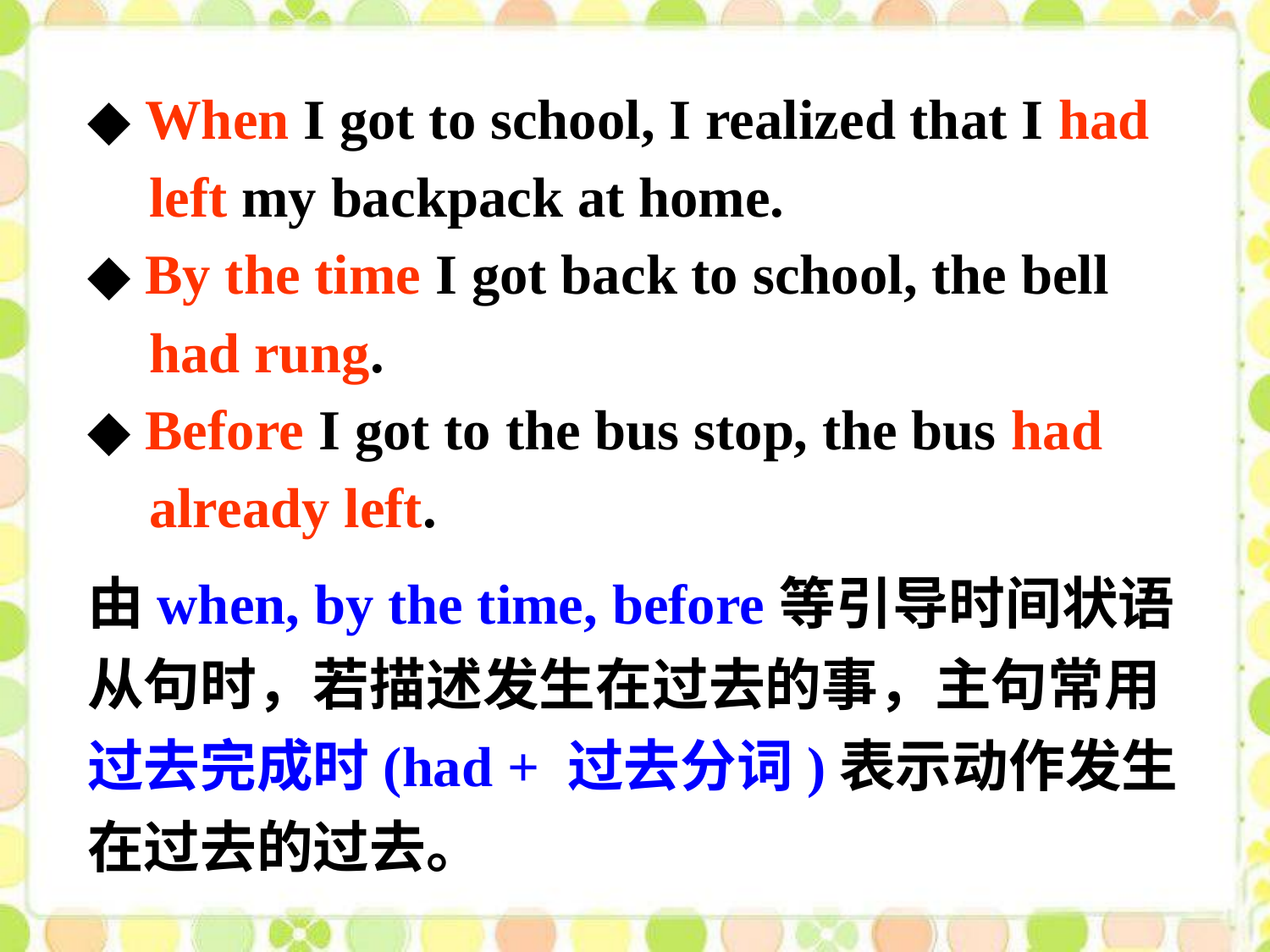

◆ When I got to school, I realized that I had 	left my backpack at home.
◆ By the time I got back to school, the bell 	had rung.
◆ Before I got to the bus stop, the bus had 	already left.
由when, by the time, before等引导时间状语从句时，若描述发生在过去的事，主句常用过去完成时(had + 过去分词)表示动作发生在过去的过去。